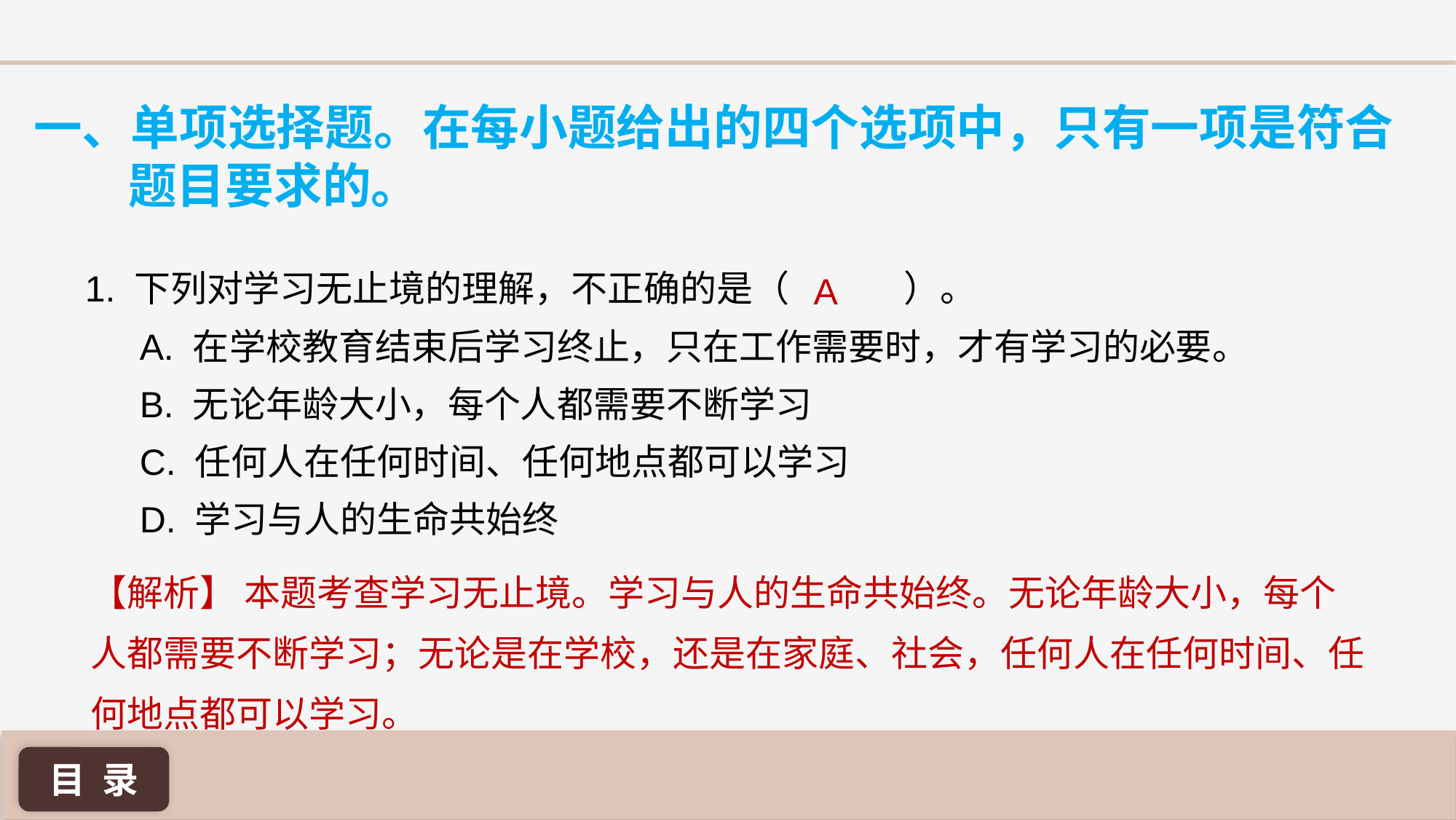

一、单项选择题。在每小题给出的四个选项中，只有一项是符合题目要求的。
A
1. 下列对学习无止境的理解，不正确的是（ 	）。
A. 在学校教育结束后学习终止，只在工作需要时，才有学习的必要。
B. 无论年龄大小，每个人都需要不断学习
C. 任何人在任何时间、任何地点都可以学习
D. 学习与人的生命共始终
【解析】 本题考查学习无止境。学习与人的生命共始终。无论年龄大小，每个人都需要不断学习；无论是在学校，还是在家庭、社会，任何人在任何时间、任何地点都可以学习。